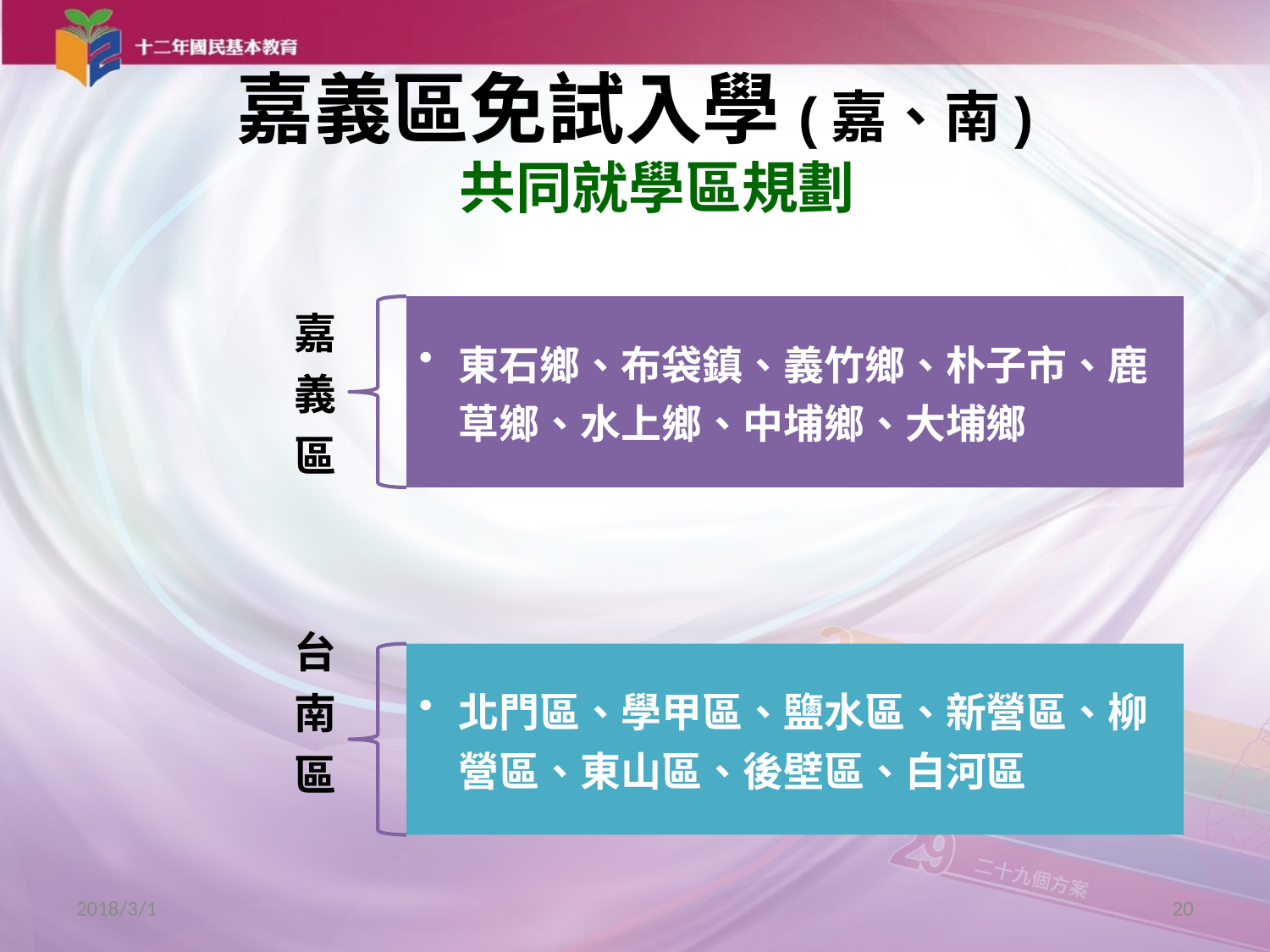

# 嘉義區免試入學(嘉、南)
共同就學區規劃
嘉
義
區
東石鄉、布袋鎮、義竹鄉、朴子市、鹿草鄉、水上鄉、中埔鄉、大埔鄉
台
南
區
北門區、學甲區、鹽水區、新營區、柳營區、東山區、後壁區、白河區
2018/3/1
20